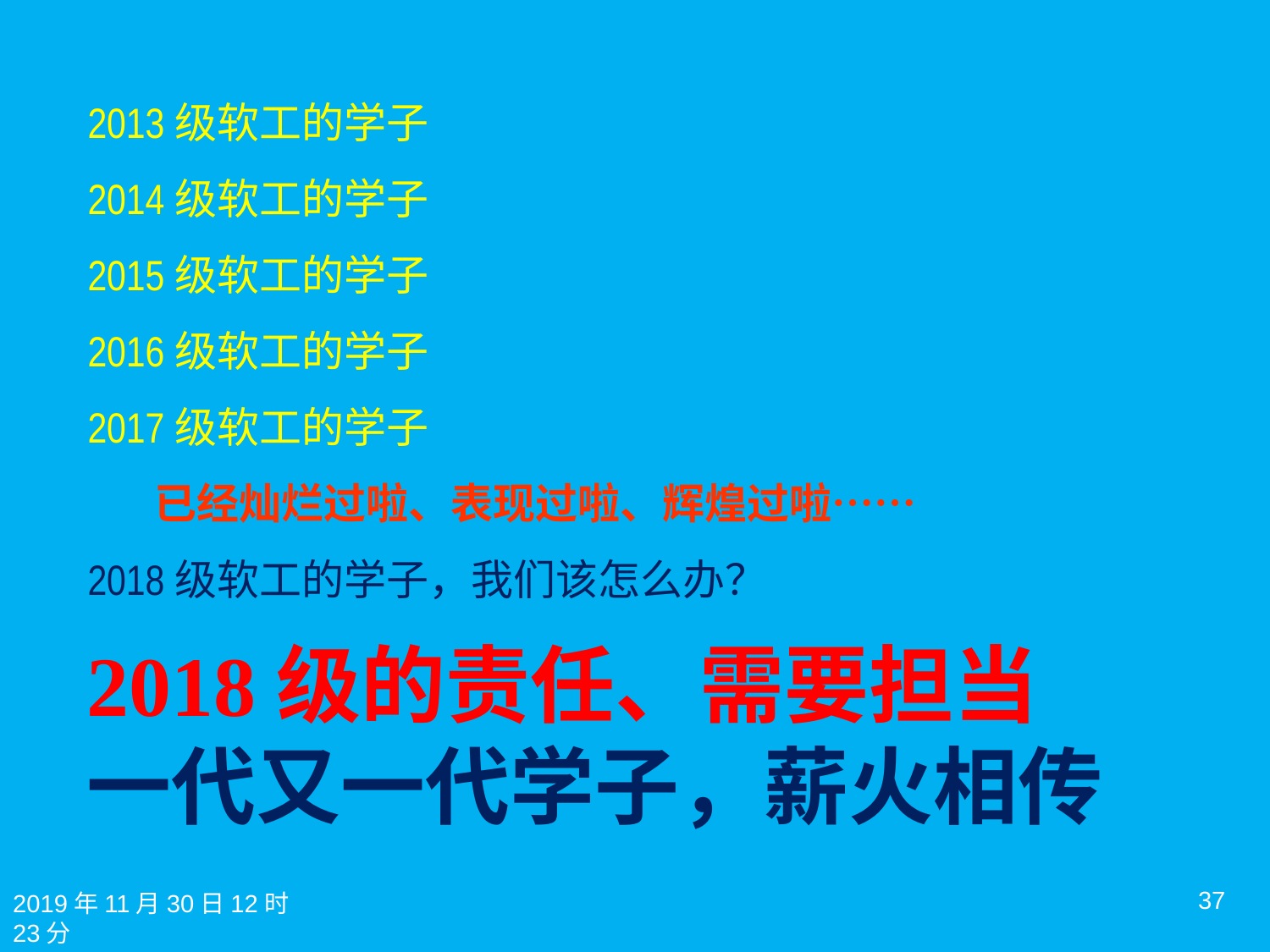

# 2013级软工的学子 2014级软工的学子 2015级软工的学子 2016级软工的学子 2017级软工的学子 已经灿烂过啦、表现过啦、辉煌过啦…… 2018级软工的学子，我们该怎么办？
2018级的责任、需要担当
一代又一代学子，薪火相传
37
2019年11月30日12时23分